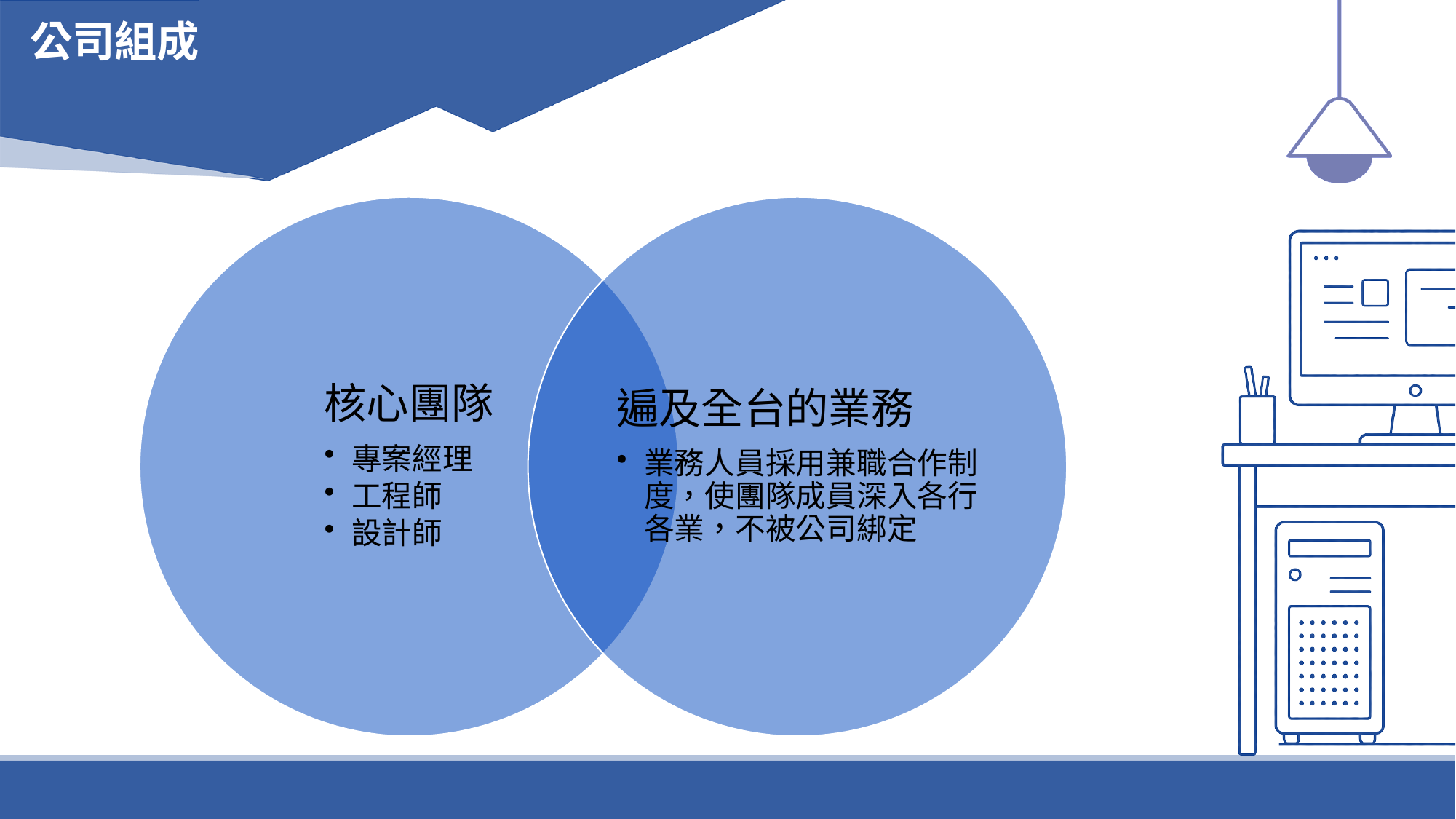

# 公司組成
核心團隊
專案經理
工程師
設計師
遍及全台的業務
業務人員採用兼職合作制度，使團隊成員深入各行各業，不被公司綁定